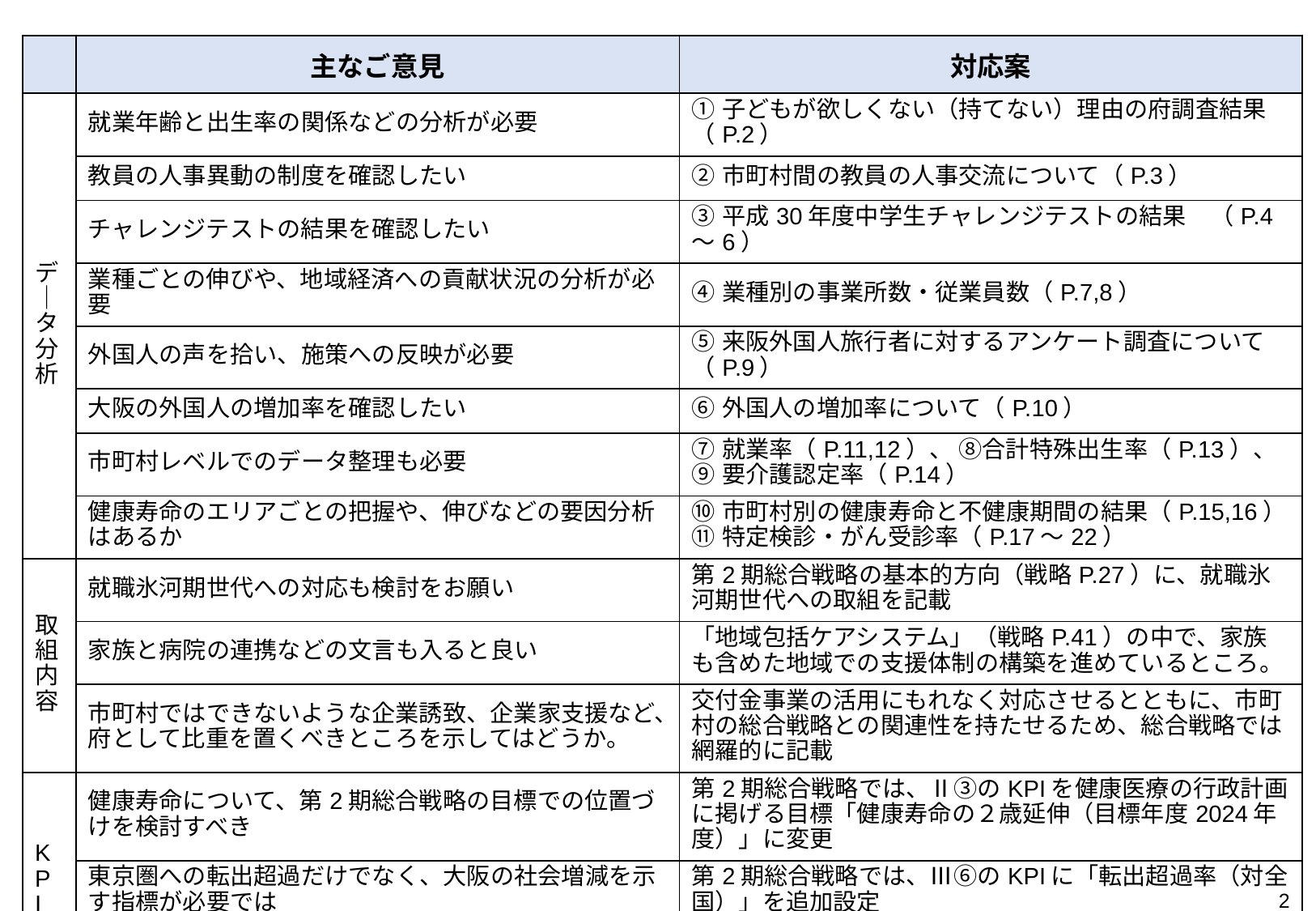

|  | 主なご意見 | 対応案 |
| --- | --- | --- |
| デ｜タ 分析 | 就業年齢と出生率の関係などの分析が必要 | ①子どもが欲しくない（持てない）理由の府調査結果（P.2） |
|  | 教員の人事異動の制度を確認したい | ②市町村間の教員の人事交流について（P.3） |
|  | チャレンジテストの結果を確認したい | ③平成30年度中学生チャレンジテストの結果　（P.4～6） |
|  | 業種ごとの伸びや、地域経済への貢献状況の分析が必要 | ④業種別の事業所数・従業員数（P.7,8） |
|  | 外国人の声を拾い、施策への反映が必要 | ⑤来阪外国人旅行者に対するアンケート調査について（P.9） |
|  | 大阪の外国人の増加率を確認したい | ⑥外国人の増加率について（P.10） |
|  | 市町村レベルでのデータ整理も必要 | ⑦就業率（P.11,12）、 ⑧合計特殊出生率（P.13）、 ⑨要介護認定率（P.14） |
|  | 健康寿命のエリアごとの把握や、伸びなどの要因分析はあるか | ⑩市町村別の健康寿命と不健康期間の結果（P.15,16） ⑪特定検診・がん受診率（P.17～22） |
| 取組内容 | 就職氷河期世代への対応も検討をお願い | 第2期総合戦略の基本的方向（戦略P.27）に、就職氷河期世代への取組を記載 |
|  | 家族と病院の連携などの文言も入ると良い | 「地域包括ケアシステム」（戦略P.41）の中で、家族も含めた地域での支援体制の構築を進めているところ。 |
|  | 市町村ではできないような企業誘致、企業家支援など、府として比重を置くべきところを示してはどうか。 | 交付金事業の活用にもれなく対応させるとともに、市町村の総合戦略との関連性を持たせるため、総合戦略では網羅的に記載 |
| KP I | 健康寿命について、第2期総合戦略の目標での位置づけを検討すべき | 第2期総合戦略では、Ⅱ③のKPIを健康医療の行政計画に掲げる目標「健康寿命の２歳延伸（目標年度2024年度）」に変更 |
|  | 東京圏への転出超過だけでなく、大阪の社会増減を示す指標が必要では | 第2期総合戦略では、Ⅲ⑥のKPIに「転出超過率（対全国）」を追加設定 |
|  | 各事業の指標と戦略本体の指標の関連性の整理が必要 | 第２期総合戦略では、各事業と総合戦略の指標の関連性を持たせるため、KPIの追加・変更を検討 |
2